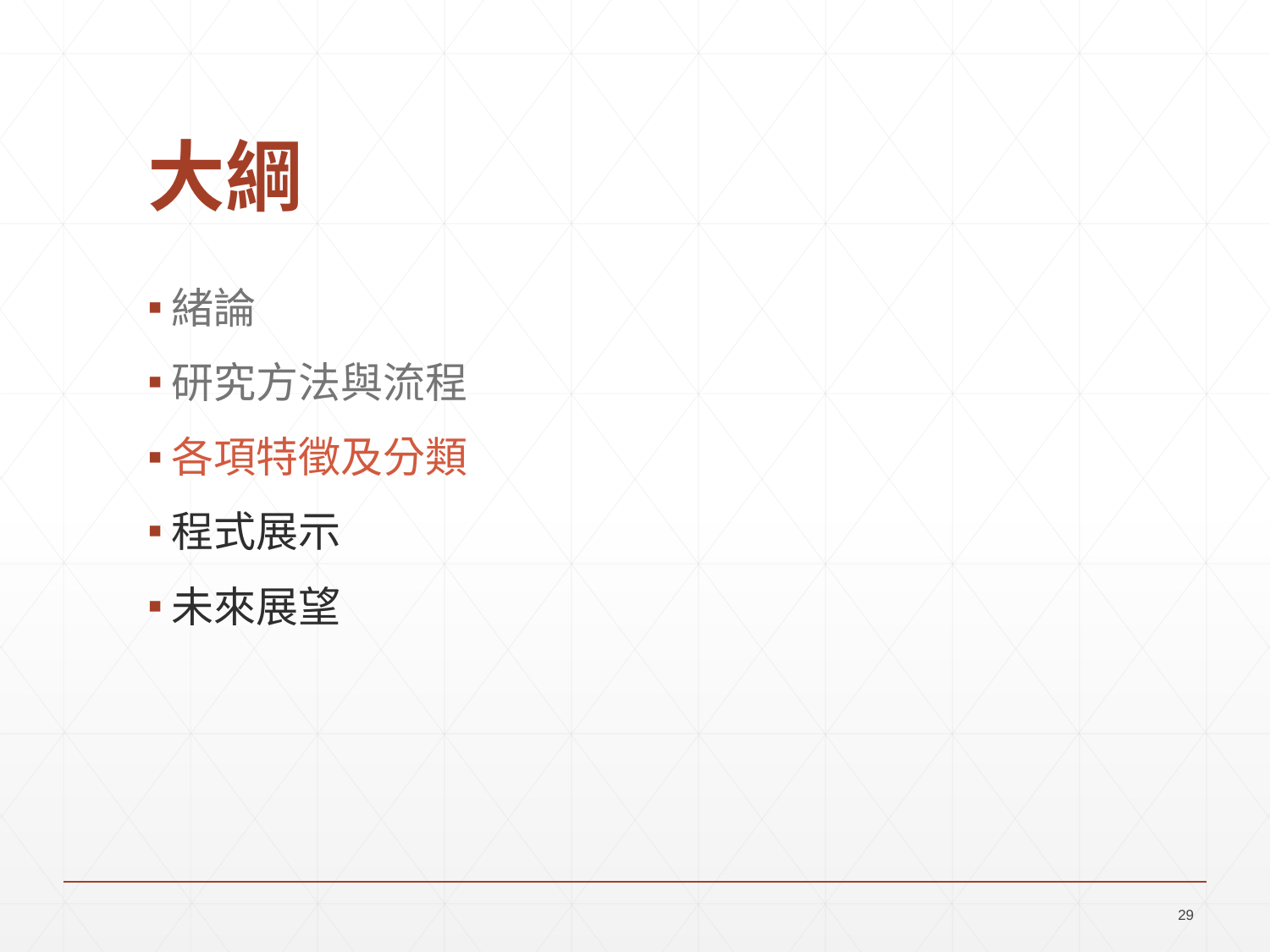

# 大綱
緒論
研究方法與流程
各項特徵及分類
程式展示
未來展望
29